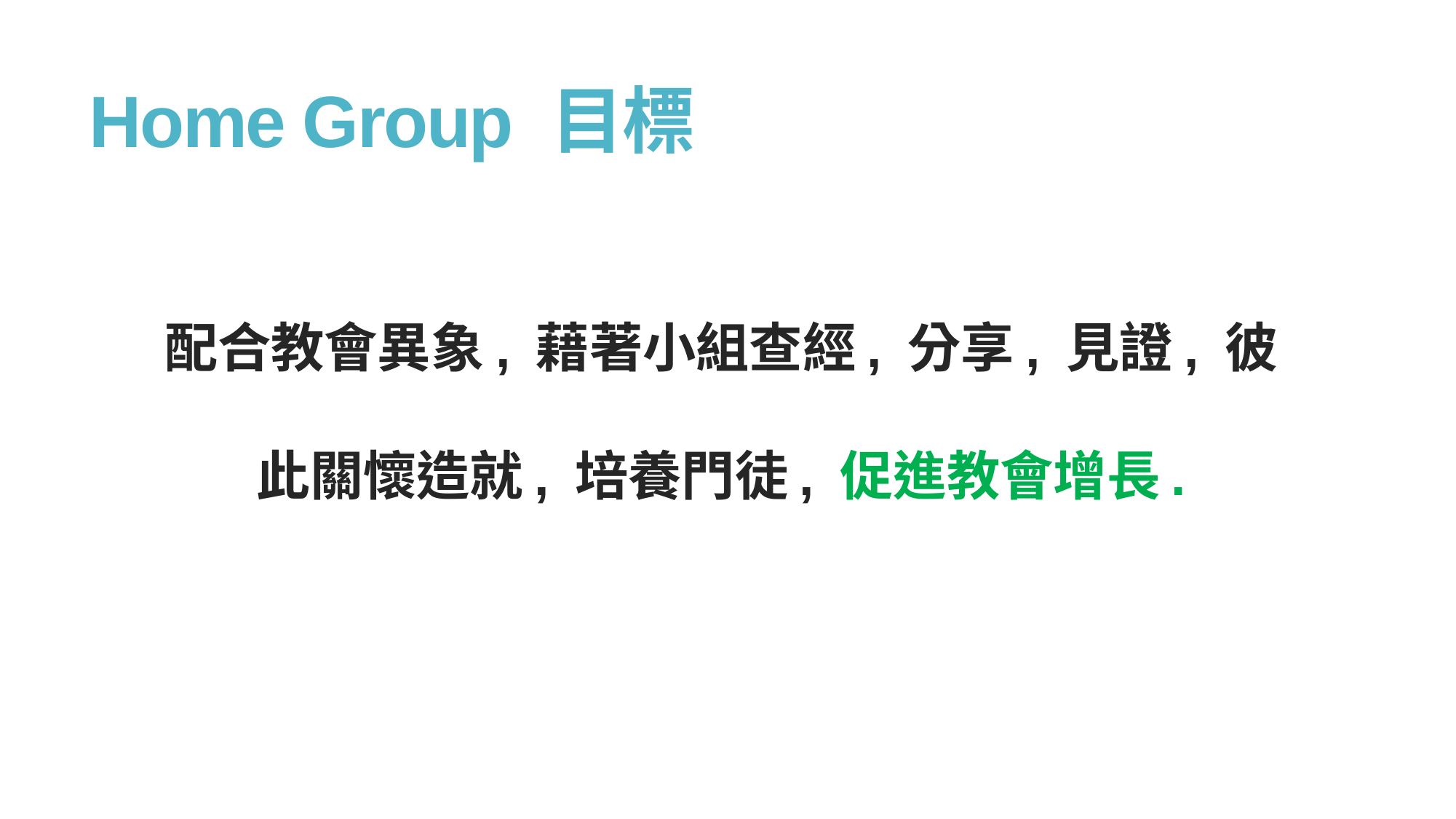

# Home Group 目標
配合教會異象, 藉著小組查經, 分享, 見證, 彼此關懷造就, 培養門徒, 促進教會增長.